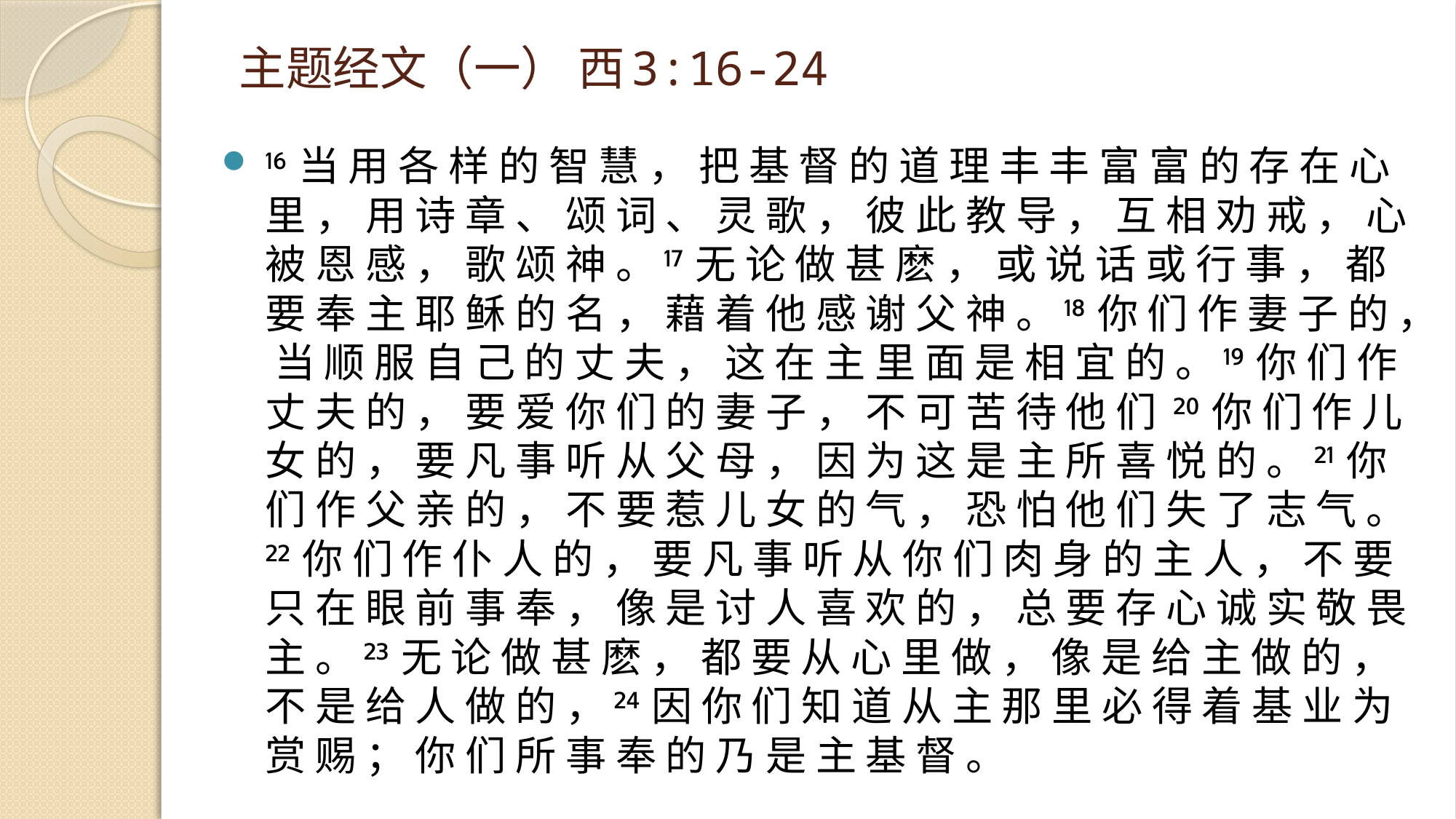

# 主题经文（一） 西3:16-24
16 当 用 各 样 的 智 慧 ， 把 基 督 的 道 理 丰 丰 富 富 的 存 在 心 里 ， 用 诗 章 、 颂 词 、 灵 歌 ， 彼 此 教 导 ， 互 相 劝 戒 ， 心 被 恩 感 ， 歌 颂 神 。17 无 论 做 甚 麽 ， 或 说 话 或 行 事 ， 都 要 奉 主 耶 稣 的 名 ， 藉 着 他 感 谢 父 神 。18 你 们 作 妻 子 的 ， 当 顺 服 自 己 的 丈 夫 ， 这 在 主 里 面 是 相 宜 的 。19 你 们 作 丈 夫 的 ， 要 爱 你 们 的 妻 子 ， 不 可 苦 待 他 们 20 你 们 作 儿 女 的 ， 要 凡 事 听 从 父 母 ， 因 为 这 是 主 所 喜 悦 的 。21 你 们 作 父 亲 的 ， 不 要 惹 儿 女 的 气 ， 恐 怕 他 们 失 了 志 气 。22 你 们 作 仆 人 的 ， 要 凡 事 听 从 你 们 肉 身 的 主 人 ， 不 要 只 在 眼 前 事 奉 ， 像 是 讨 人 喜 欢 的 ， 总 要 存 心 诚 实 敬 畏 主 。23 无 论 做 甚 麽 ， 都 要 从 心 里 做 ， 像 是 给 主 做 的 ， 不 是 给 人 做 的 ，24 因 你 们 知 道 从 主 那 里 必 得 着 基 业 为 赏 赐 ； 你 们 所 事 奉 的 乃 是 主 基 督 。